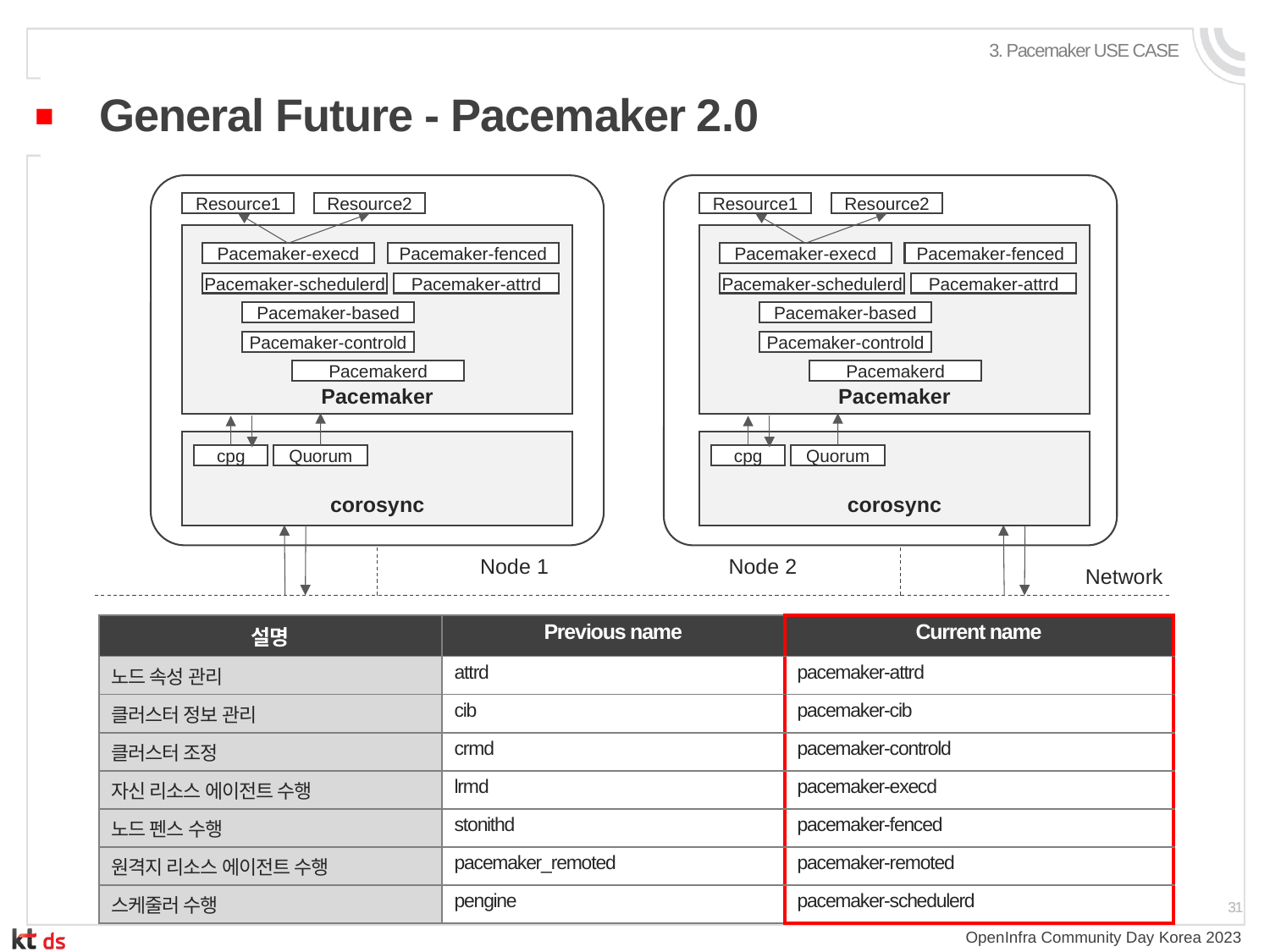

3. Pacemaker USE CASE
# General Future - Pacemaker 2.0
■

Resource1
Resource2
Resource1
Resource2

Pacemaker

Pacemaker
Pacemaker-execd
Pacemaker-fenced
Pacemaker-execd
Pacemaker-fenced
Pacemaker-schedulerd
Pacemaker-attrd
Pacemaker-schedulerd
Pacemaker-attrd
Pacemaker-based
Pacemaker-based
Pacemaker-controld
Pacemaker-controld
Pacemakerd
Pacemakerd

corosync

corosync
cpg
Quorum
cpg
Quorum
Node 1
Node 2
Network
| 설명 | Previous name | Current name |
| --- | --- | --- |
| 노드 속성 관리 | attrd | pacemaker-attrd |
| 클러스터 정보 관리 | cib | pacemaker-cib |
| 클러스터 조정 | crmd | pacemaker-controld |
| 자신 리소스 에이전트 수행 | lrmd | pacemaker-execd |
| 노드 펜스 수행 | stonithd | pacemaker-fenced |
| 원격지 리소스 에이전트 수행 | pacemaker\_remoted | pacemaker-remoted |
| 스케줄러 수행 | pengine | pacemaker-schedulerd |